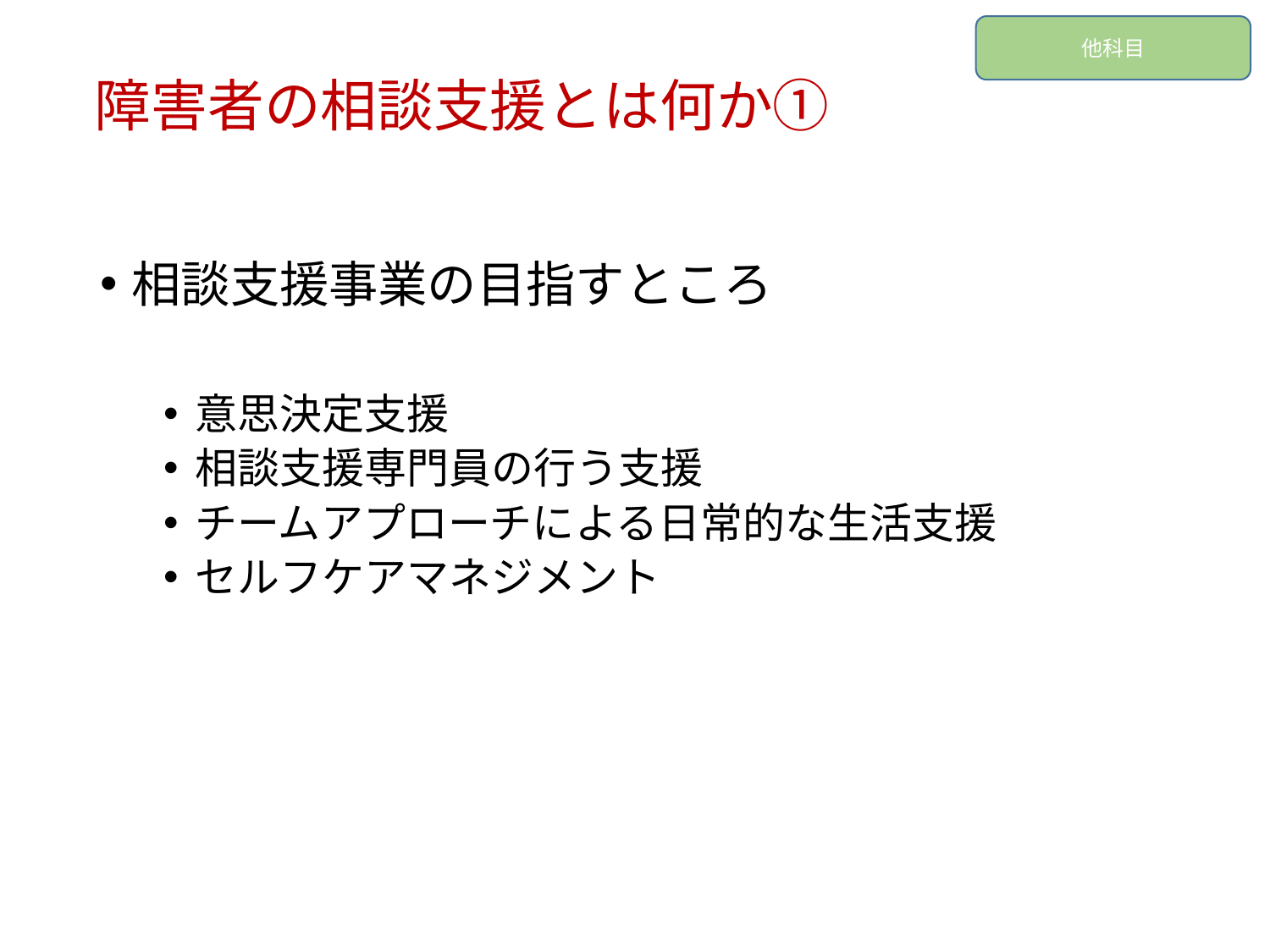

# 障害者の相談支援とは何か①
他科目
相談支援事業の目指すところ

意思決定支援
相談支援専門員の行う支援
チームアプローチによる日常的な生活支援
セルフケアマネジメント